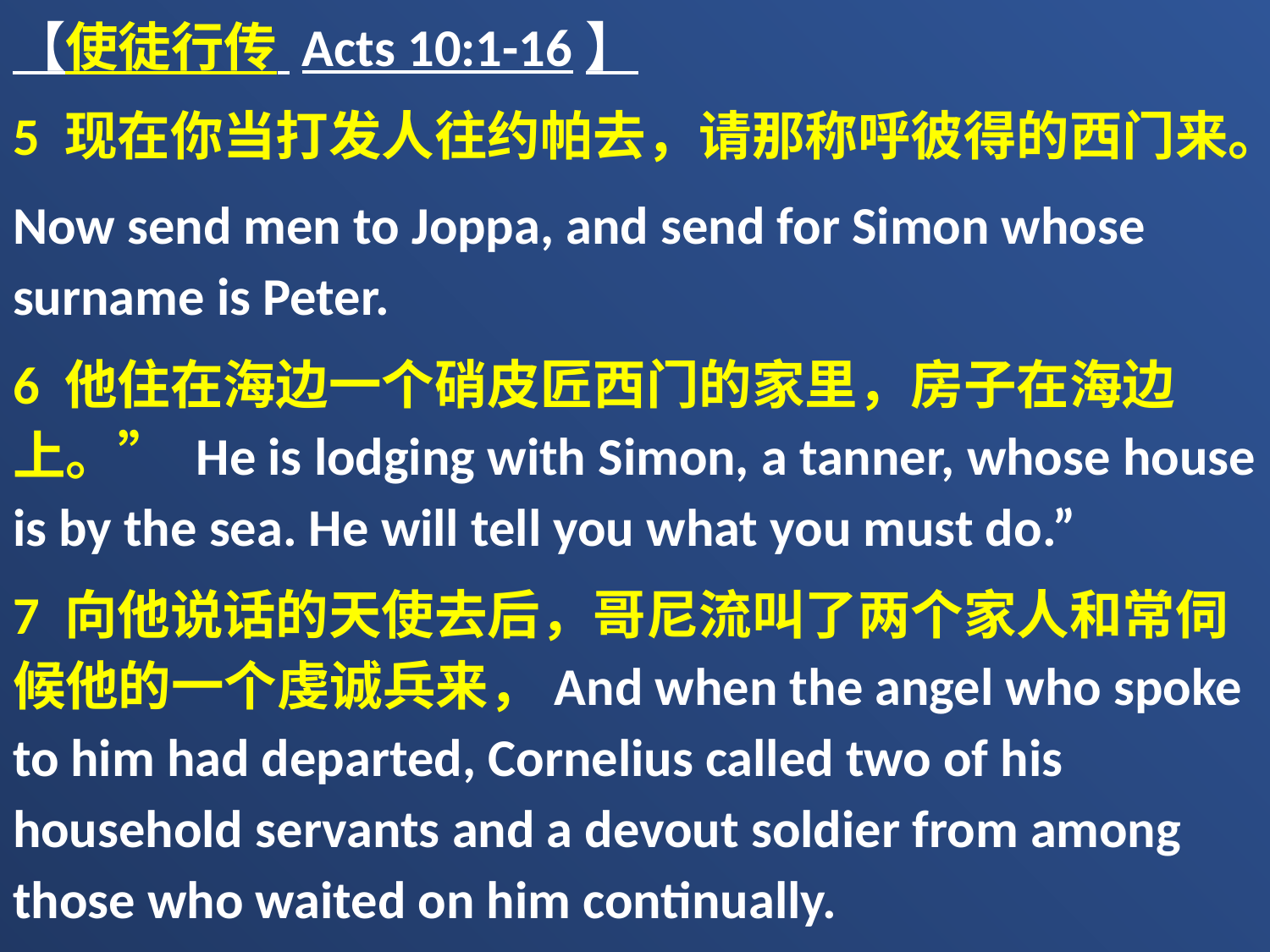

【使徒行传 Acts 10:1-16】
5 现在你当打发人往约帕去，请那称呼彼得的西门来。
Now send men to Joppa, and send for Simon whose surname is Peter.
6 他住在海边一个硝皮匠西门的家里，房子在海边上。” He is lodging with Simon, a tanner, whose house is by the sea. He will tell you what you must do.”
7 向他说话的天使去后，哥尼流叫了两个家人和常伺候他的一个虔诚兵来，And when the angel who spoke to him had departed, Cornelius called two of his household servants and a devout soldier from among those who waited on him continually.